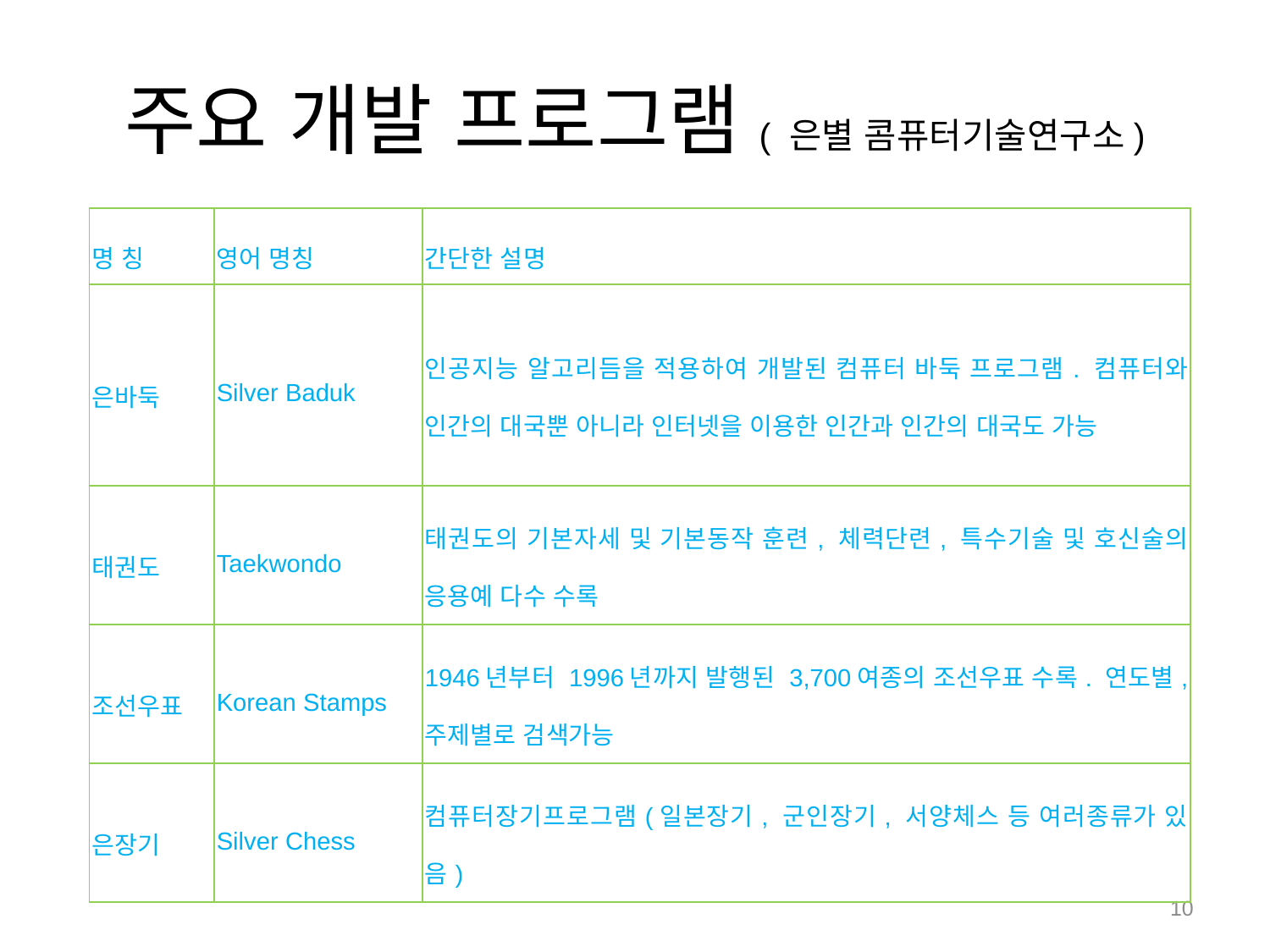

# 주요 개발 프로그램( 은별 콤퓨터기술연구소)
| 명 칭 | 영어 명칭 | 간단한 설명 |
| --- | --- | --- |
| 은바둑 | Silver Baduk | 인공지능 알고리듬을 적용하여 개발된 컴퓨터 바둑 프로그램. 컴퓨터와 인간의 대국뿐 아니라 인터넷을 이용한 인간과 인간의 대국도 가능 |
| 태권도 | Taekwondo | 태권도의 기본자세 및 기본동작 훈련, 체력단련, 특수기술 및 호신술의 응용예 다수 수록 |
| 조선우표 | Korean Stamps | 1946년부터 1996년까지 발행된 3,700여종의 조선우표 수록. 연도별, 주제별로 검색가능 |
| 은장기 | Silver Chess | 컴퓨터장기프로그램(일본장기, 군인장기, 서양체스 등 여러종류가 있음) |
10